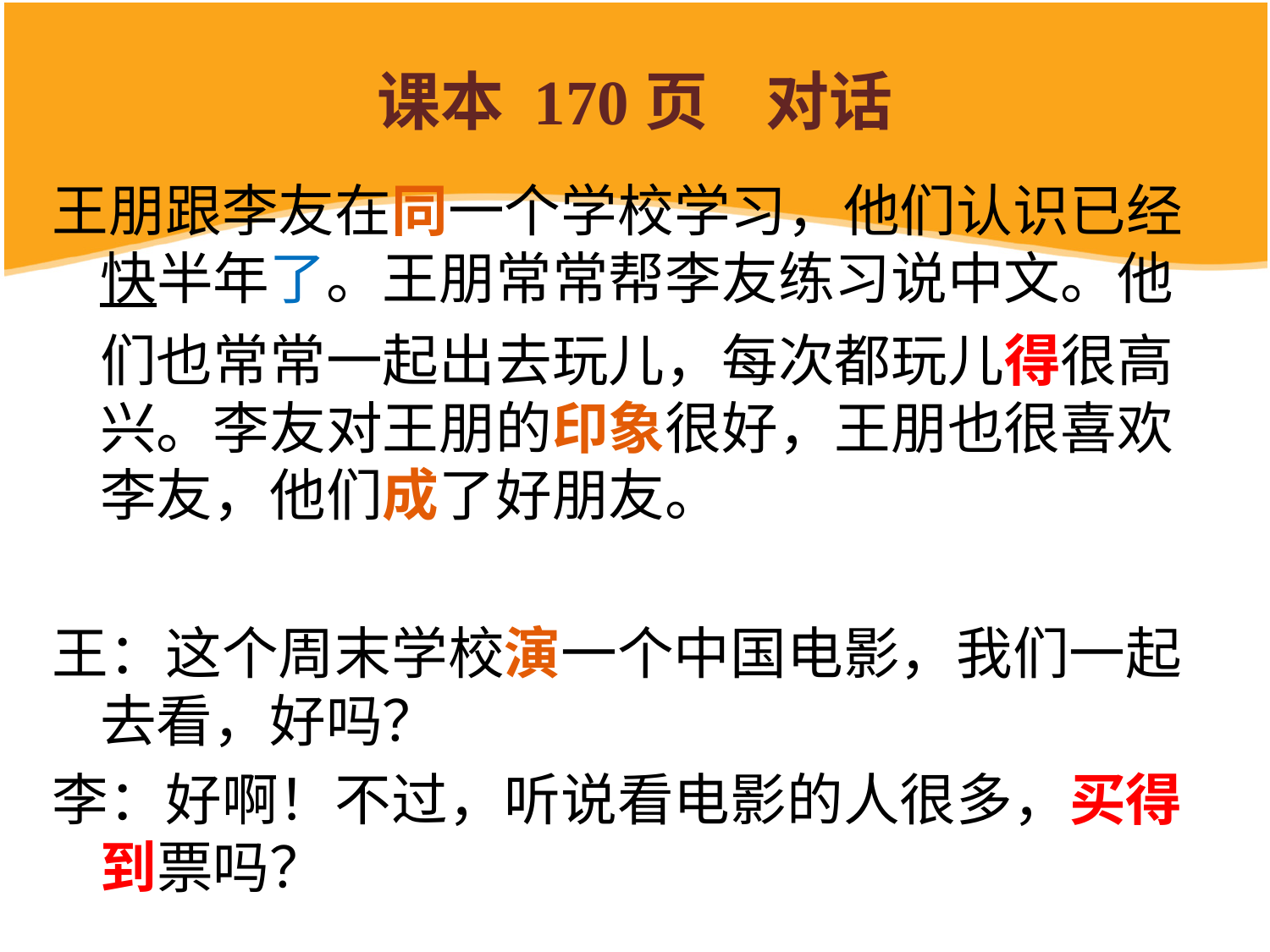

课本 170页    对话
王朋跟李友在同一个学校学习，他们认识已经快半年了。王朋常常帮李友练习说中文。他们也常常一起出去玩儿，每次都玩儿得很高兴。李友对王朋的印象很好，王朋也很喜欢李友，他们成了好朋友。

王：这个周末学校演一个中国电影，我们一起去看，好吗？
李：好啊！不过，听说看电影的人很多，买得到票吗？